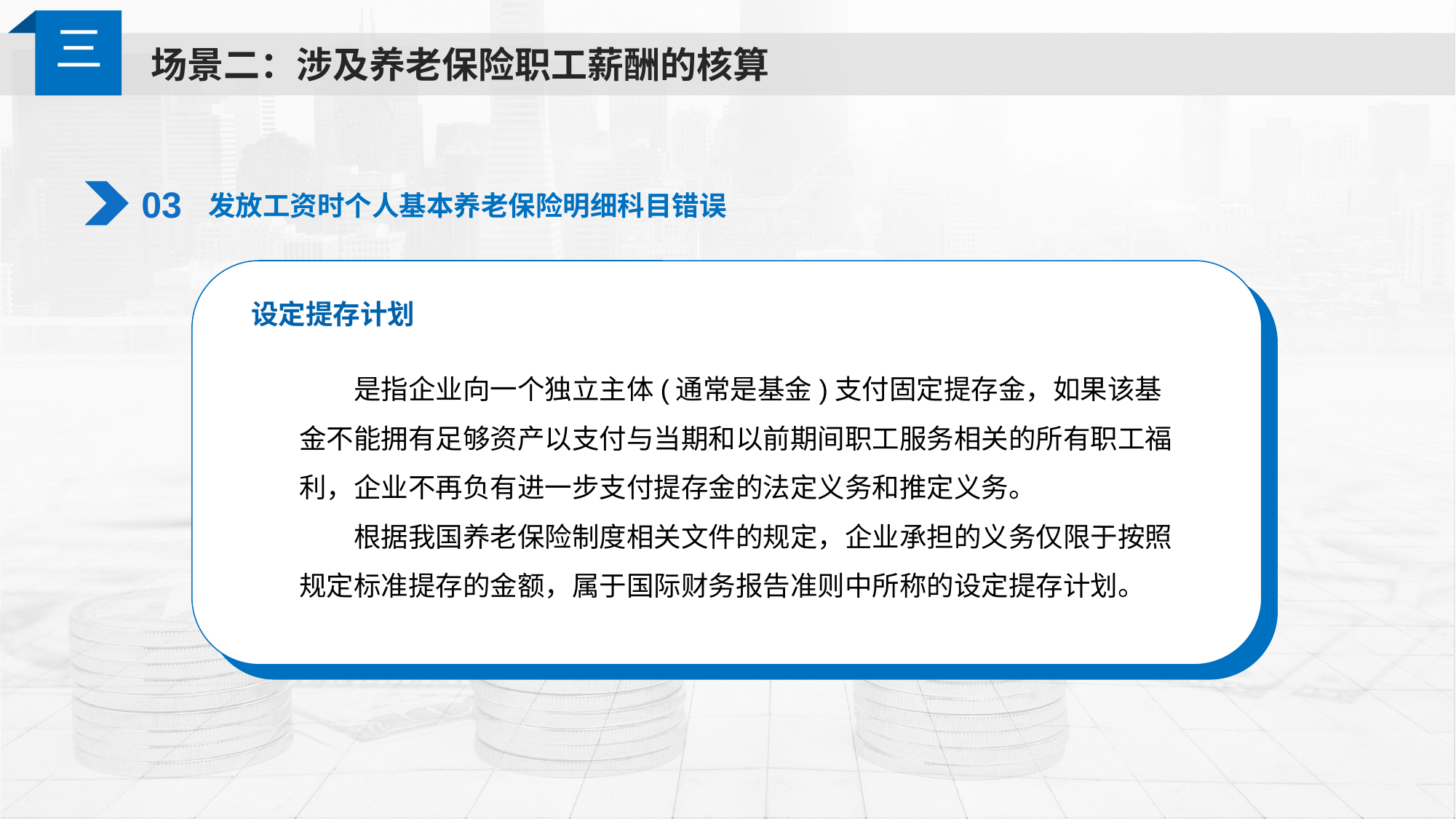

三
场景二：涉及养老保险职工薪酬的核算
03
发放工资时个人基本养老保险明细科目错误

设定提存计划
是指企业向一个独立主体(通常是基金)支付固定提存金，如果该基金不能拥有足够资产以支付与当期和以前期间职工服务相关的所有职工福利，企业不再负有进一步支付提存金的法定义务和推定义务。
根据我国养老保险制度相关文件的规定，企业承担的义务仅限于按照规定标准提存的金额，属于国际财务报告准则中所称的设定提存计划。